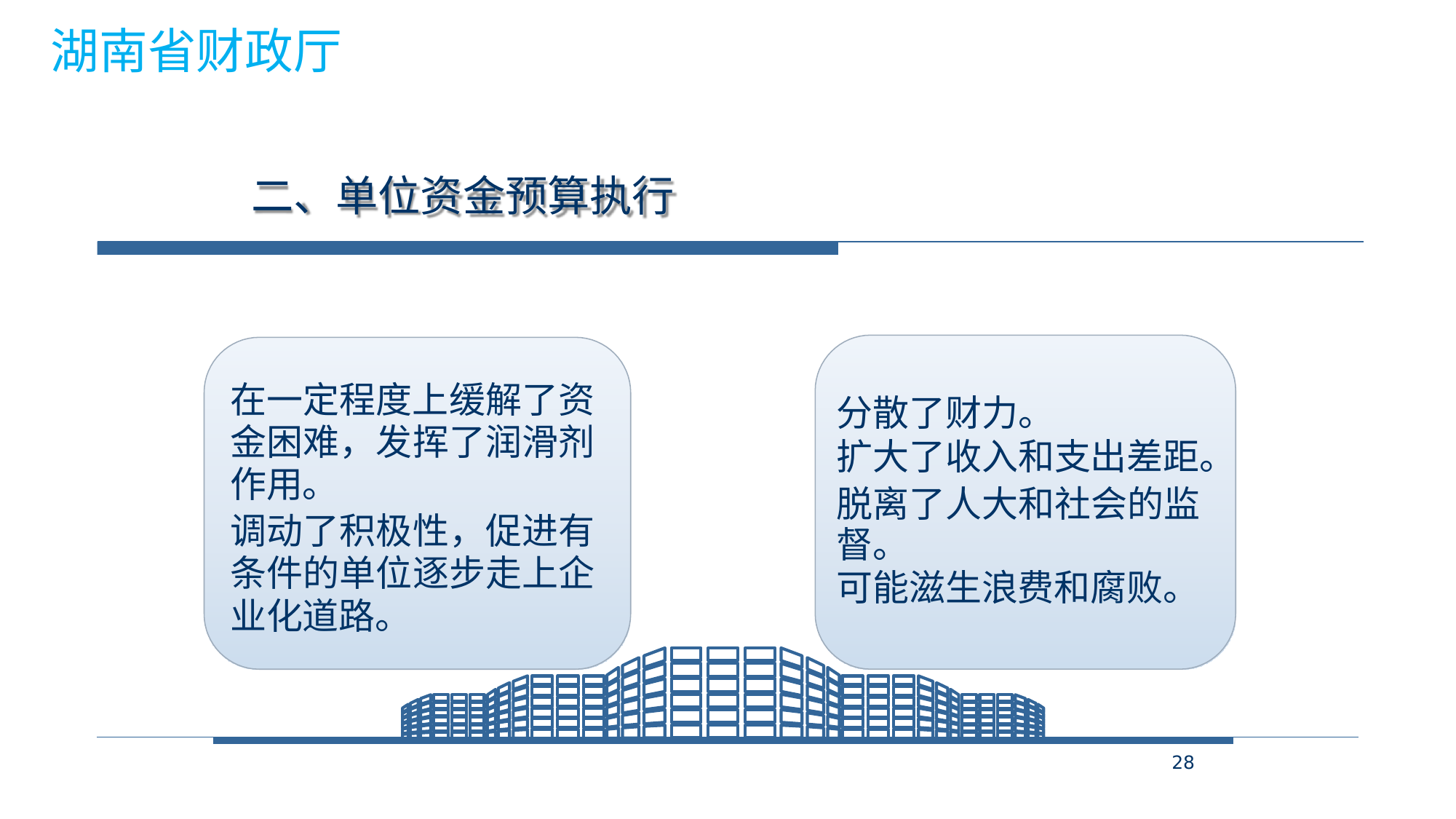

湖南省财政厅

# 二、单位资金预算执行

在一定程度上缓解了资 金困难，发挥了润滑剂 作用。
调动了积极性，促进有 条件的单位逐步走上企 业化道路。
分散了财力。
扩大了收入和支出差距。
脱离了人大和社会的监 督。
可能滋生浪费和腐败。

28